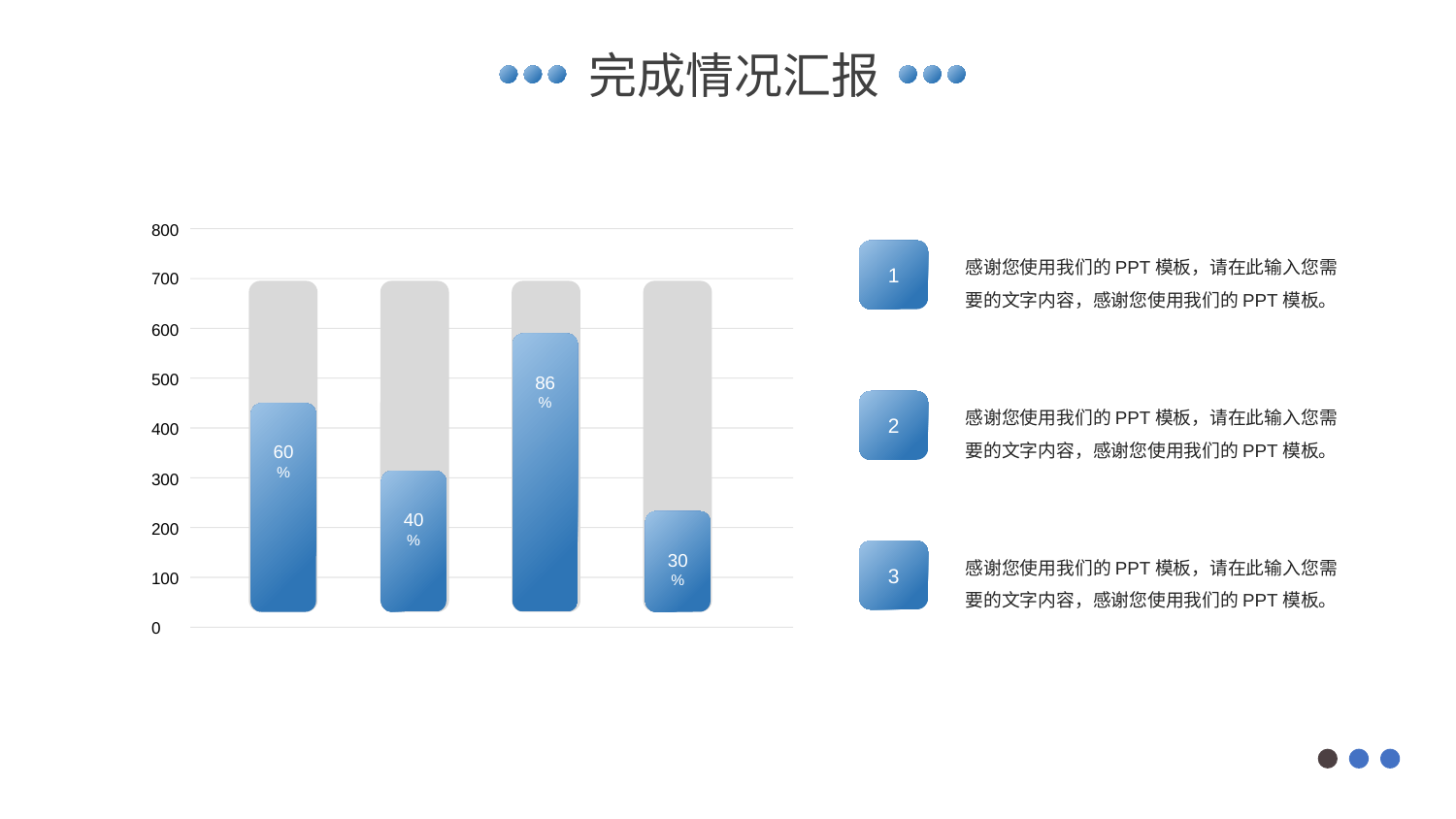

完成情况汇报

800
700
600
500
400
300
200
100
0
感谢您使用我们的PPT模板，请在此输入您需要的文字内容，感谢您使用我们的PPT模板。
1

86%
感谢您使用我们的PPT模板，请在此输入您需要的文字内容，感谢您使用我们的PPT模板。
2
60%
40%
30%
感谢您使用我们的PPT模板，请在此输入您需要的文字内容，感谢您使用我们的PPT模板。
3